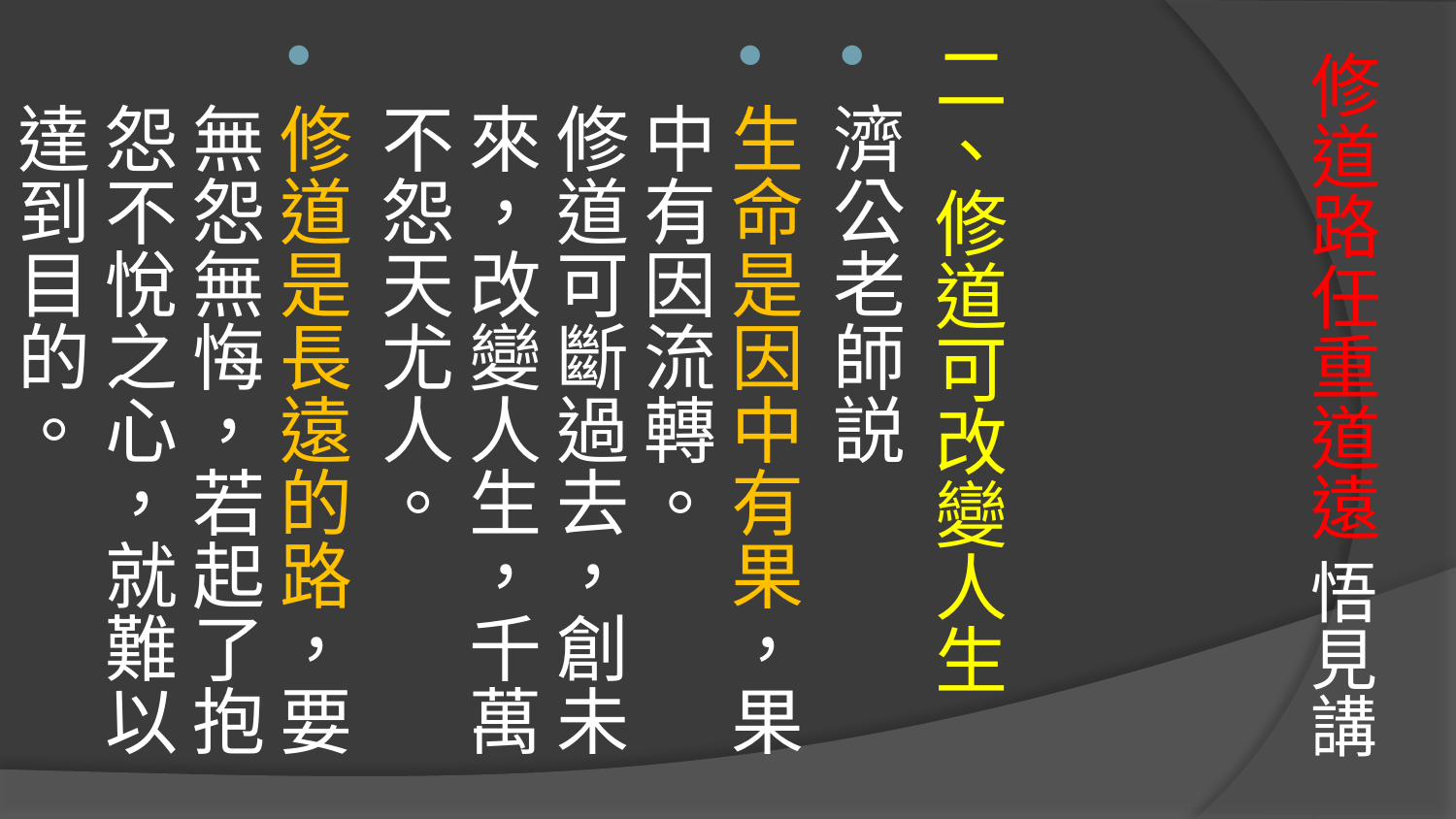

二、修道可改變人生
濟公老師説
生命是因中有果，果中有因流轉。
修道可斷過去，創未來，改變人生，千萬不怨天尤人。
修道是長遠的路，要無怨無悔，若起了抱怨不悅之心，就難以達到目的。
# 修道路任重道遠 悟見講